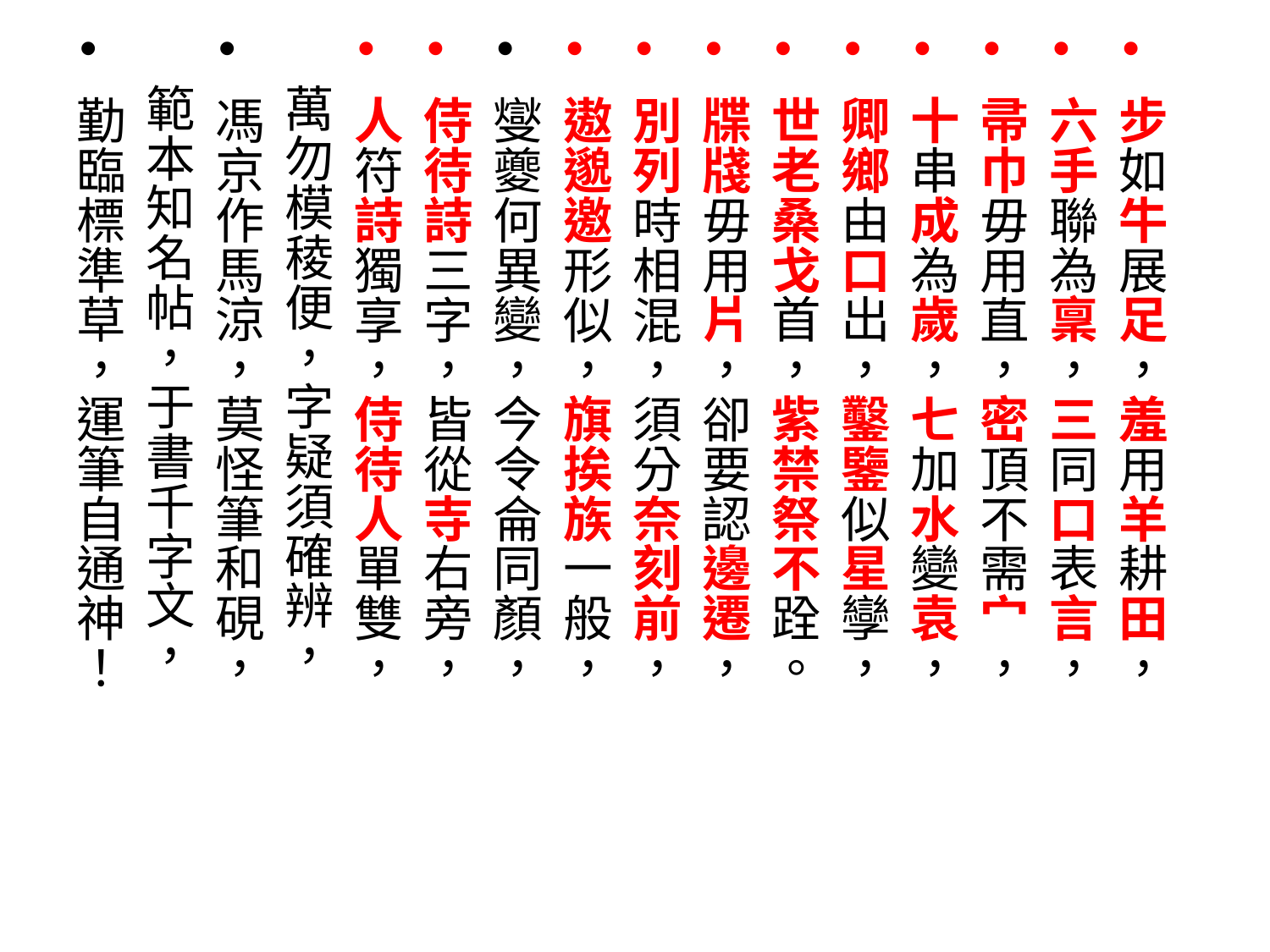

步如牛展足，羞用羊耕田，
六手聯為稟，三同口表言，
帚巾毋用直，密頂不需宀，
十串成為歲，七加水變袁，
卿鄉由口出，鑿鑒似星孿，
世老桑戈首，紫禁祭不跧。
牒牋毋用片，卻要認邊遷，
別列時相混，須分奈刻前，
遨邈邀形似，旗挨族一般，
燮夔何異變，今令侖同顏，
侍待詩三字，皆從寺右旁，
人符詩獨享，侍待人單雙，
  萬勿模稜便，字疑須確辨，
馮京作馬涼，莫怪筆和硯，
  範本知名帖，于書千字文，
勤臨標準草，運筆自通神！
#